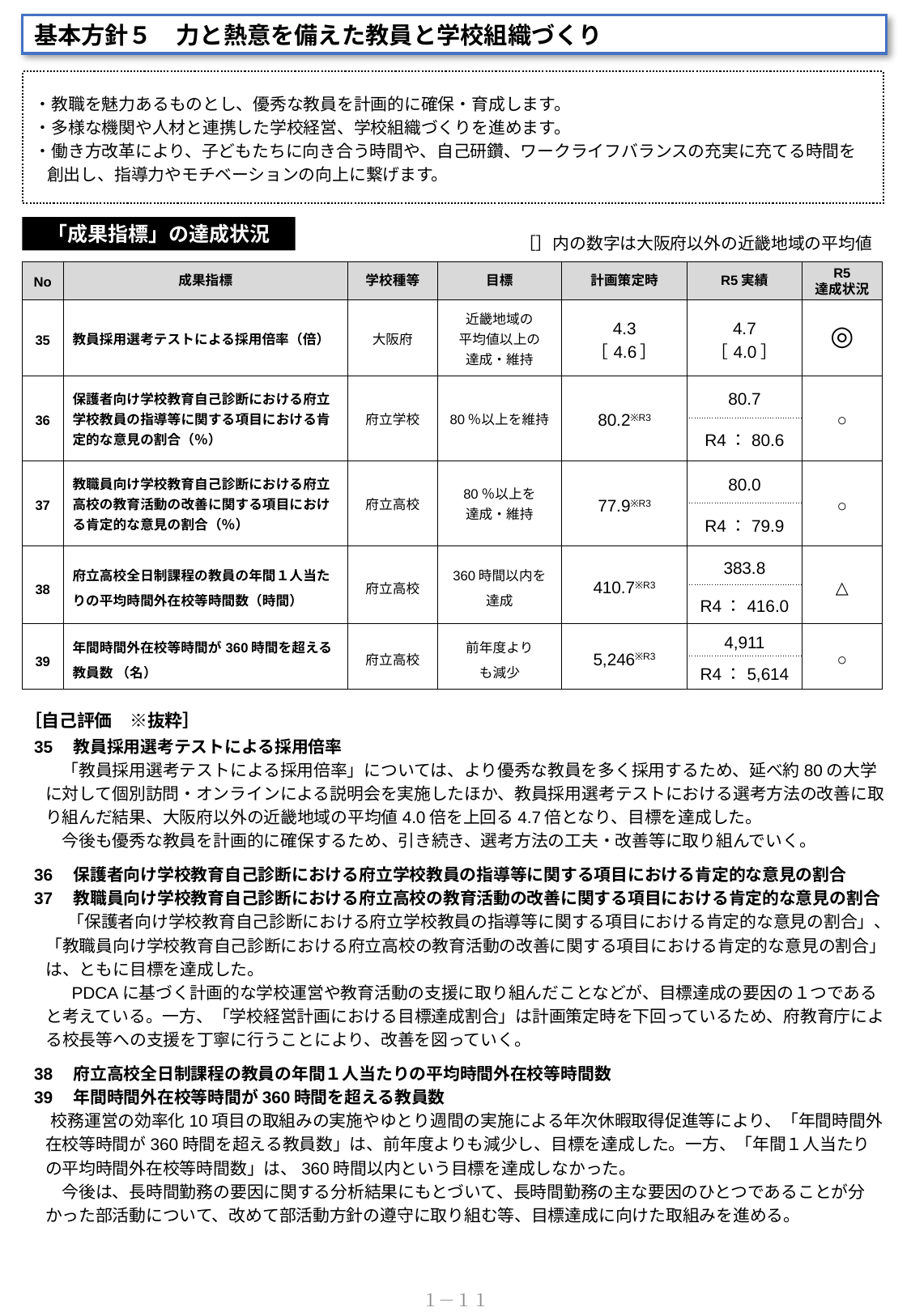

基本方針５　力と熱意を備えた教員と学校組織づくり
・教職を魅力あるものとし、優秀な教員を計画的に確保・育成します。
・多様な機関や人材と連携した学校経営、学校組織づくりを進めます。
・働き方改革により、子どもたちに向き合う時間や、自己研鑽、ワークライフバランスの充実に充てる時間を創出し、指導力やモチベーションの向上に繋げます。
「成果指標」の達成状況
［］内の数字は大阪府以外の近畿地域の平均値
| No | 成果指標 | 学校種等 | 目標 | 計画策定時 | R5実績 | R5 達成状況 |
| --- | --- | --- | --- | --- | --- | --- |
| 35 | 教員採用選考テストによる採用倍率（倍） | 大阪府 | 近畿地域の 平均値以上の 達成・維持 | 4.3 ［4.6］ | 4.7 ［4.0］ | ◎ |
| 36 | 保護者向け学校教育自己診断における府立学校教員の指導等に関する項目における肯定的な意見の割合（％） | 府立学校 | 80％以上を維持 | 80.2※R3 | 80.7 | ○ |
|  |  |  |  |  | R4：80.6 | △ |
| 37 | 教職員向け学校教育自己診断における府立高校の教育活動の改善に関する項目における肯定的な意見の割合（％） | 府立高校 | 80％以上を 達成・維持 | 77.9※R3 | 80.0 | ○ |
|  |  |  |  |  | R4：79.9 | ― |
| 38 | 府立高校全日制課程の教員の年間１人当たりの平均時間外在校等時間数（時間） | 府立高校 | 360時間以内を達成 | 410.7※R3 | 383.8 | △ |
|  |  |  |  |  | R4：416.0 |  |
| 39 | 年間時間外在校等時間が360時間を超える教員数 （名） | 府立高校 | 前年度より も減少 | 5,246※R3 | 4,911 | ○ |
|  |  |  |  |  | R4：5,614 |  |
［自己評価　※抜粋］
35　教員採用選考テストによる採用倍率
　「教員採用選考テストによる採用倍率」については、より優秀な教員を多く採用するため、延べ約80の大学に対して個別訪問・オンラインによる説明会を実施したほか、教員採用選考テストにおける選考方法の改善に取り組んだ結果、大阪府以外の近畿地域の平均値4.0倍を上回る4.7倍となり、目標を達成した。
　今後も優秀な教員を計画的に確保するため、引き続き、選考方法の工夫・改善等に取り組んでいく。
36　保護者向け学校教育自己診断における府立学校教員の指導等に関する項目における肯定的な意見の割合
37　教職員向け学校教育自己診断における府立高校の教育活動の改善に関する項目における肯定的な意見の割合
　　「保護者向け学校教育自己診断における府立学校教員の指導等に関する項目における肯定的な意見の割合」、「教職員向け学校教育自己診断における府立高校の教育活動の改善に関する項目における肯定的な意見の割合」は、ともに目標を達成した。
　　PDCAに基づく計画的な学校運営や教育活動の支援に取り組んだことなどが、目標達成の要因の１つであると考えている。一方、「学校経営計画における目標達成割合」は計画策定時を下回っているため、府教育庁による校長等への支援を丁寧に行うことにより、改善を図っていく。
38　府立高校全日制課程の教員の年間１人当たりの平均時間外在校等時間数
39　年間時間外在校等時間が360時間を超える教員数
　校務運営の効率化10項目の取組みの実施やゆとり週間の実施による年次休暇取得促進等により、「年間時間外在校等時間が360時間を超える教員数」は、前年度よりも減少し、⽬標を達成した。一方、「年間１⼈当たりの平均時間外在校等時間数」は、360時間以内という⽬標を達成しなかった。
　今後は、⻑時間勤務の要因に関する分析結果にもとづいて、⻑時間勤務の主な要因のひとつであることが分かった部活動について、改めて部活動⽅針の遵守に取り組む等、⽬標達成に向けた取組みを進める。
１－１１